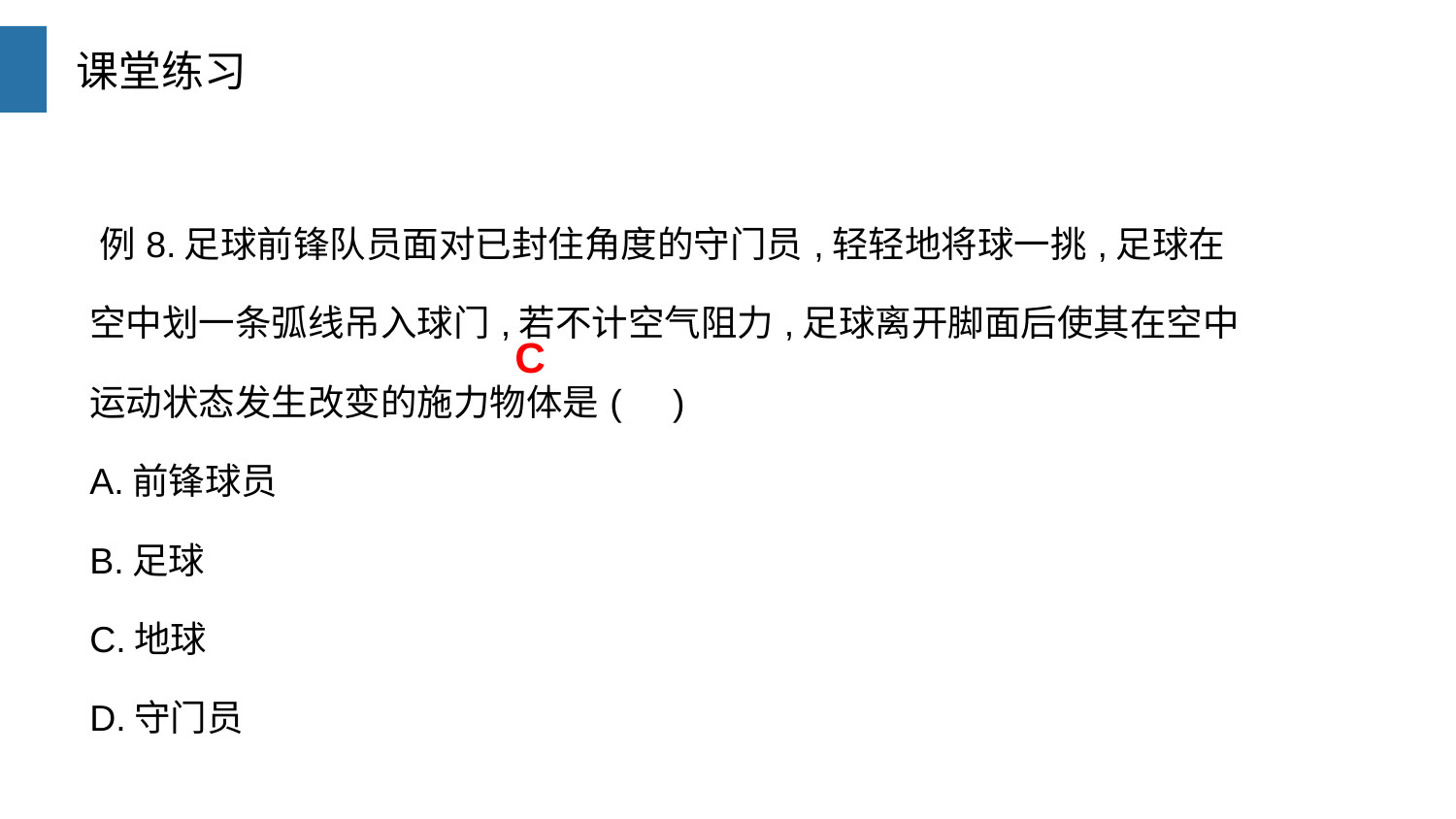

课堂练习
| 例8.足球前锋队员面对已封住角度的守门员,轻轻地将球一挑,足球在空中划一条弧线吊入球门,若不计空气阻力,足球离开脚面后使其在空中运动状态发生改变的施力物体是( ) A.前锋球员 B.足球 C.地球 D.守门员 |
| --- |
C